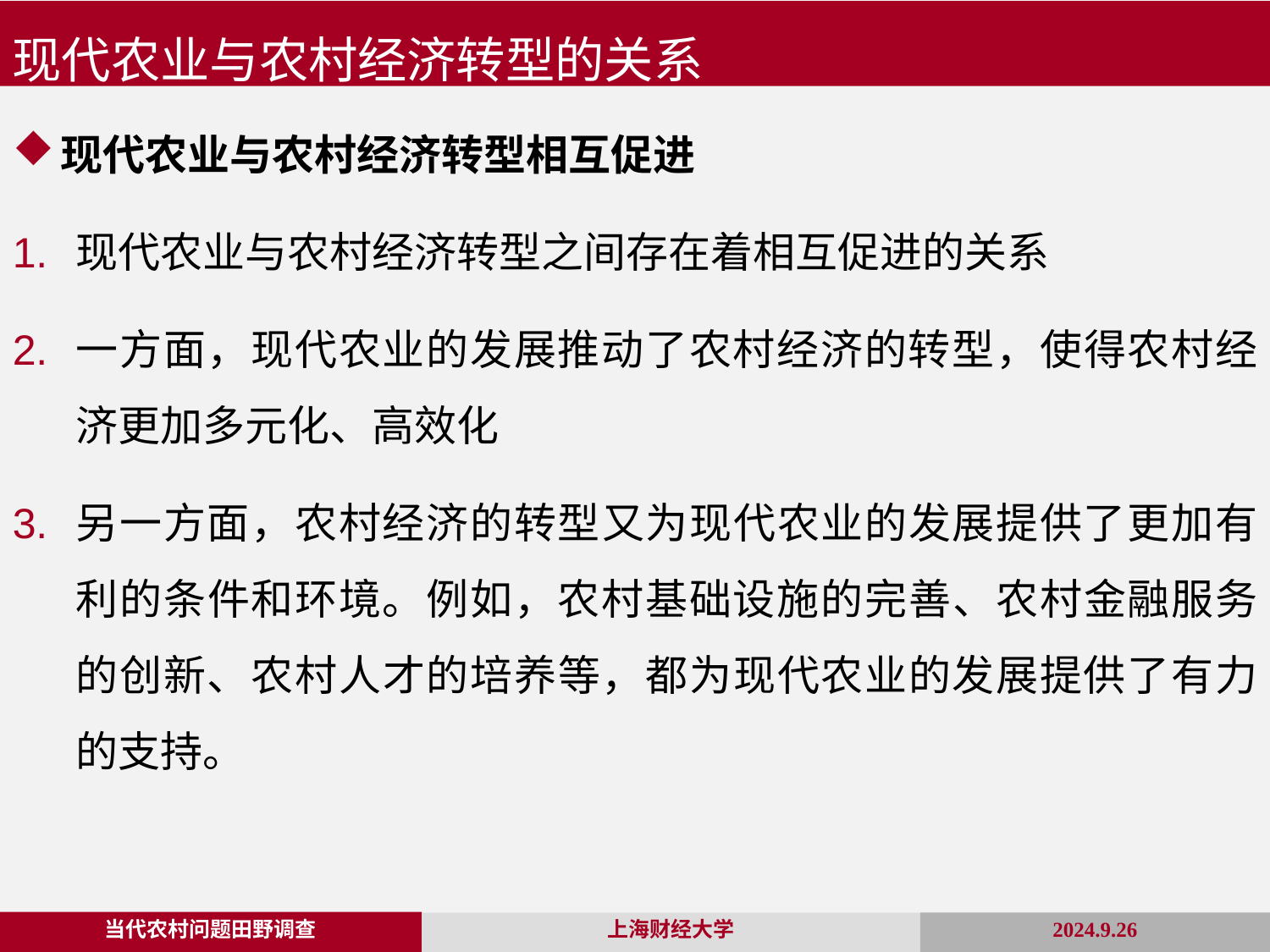

现代农业与农村经济转型的关系
现代农业与农村经济转型相互促进
现代农业与农村经济转型之间存在着相互促进的关系
一方面，现代农业的发展推动了农村经济的转型，使得农村经济更加多元化、高效化
另一方面，农村经济的转型又为现代农业的发展提供了更加有利的条件和环境。例如，农村基础设施的完善、农村金融服务的创新、农村人才的培养等，都为现代农业的发展提供了有力的支持。

当代农村问题田野调查
2024.9.26
上海财经大学